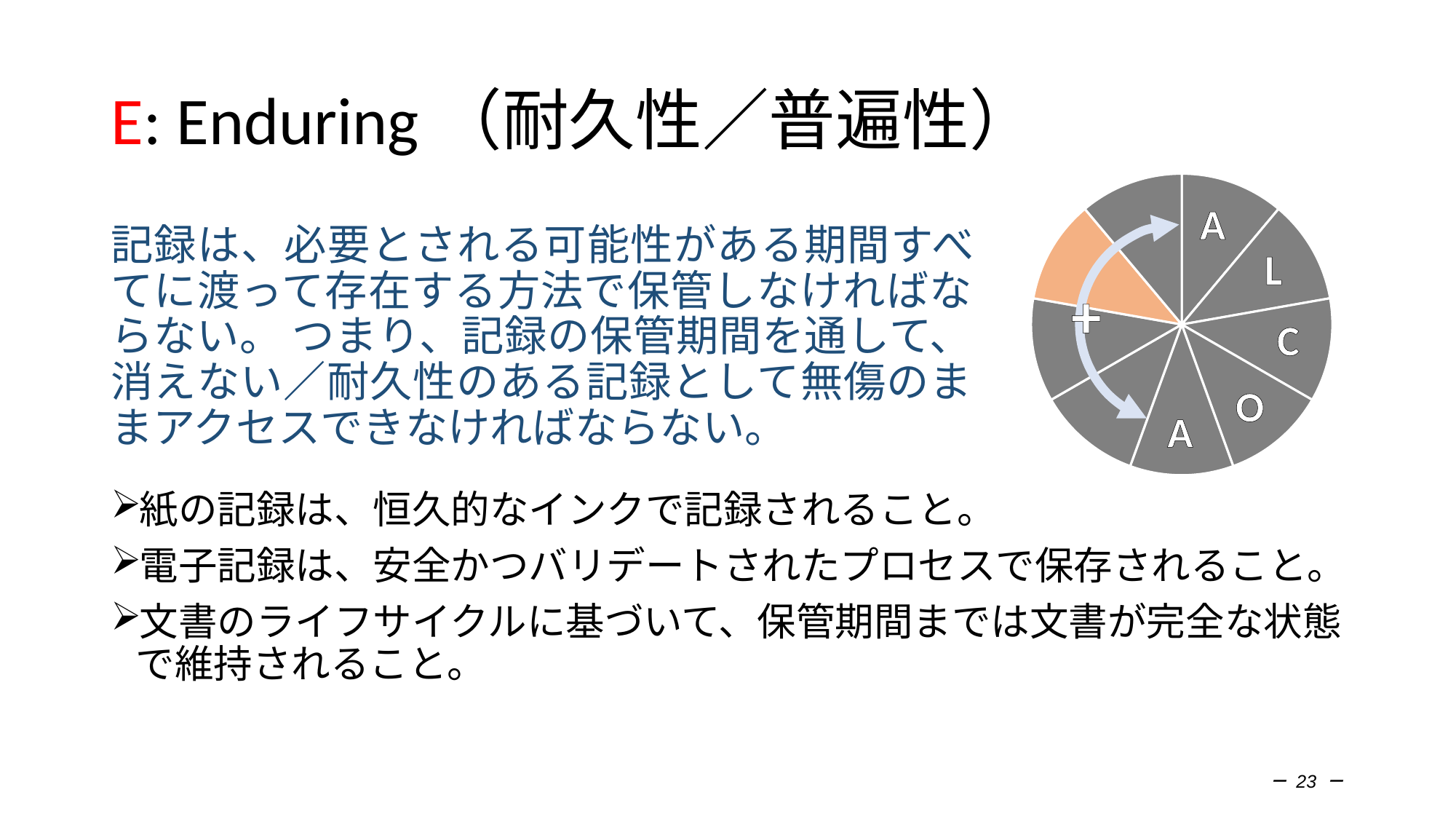

# E: Enduring（耐久性／普遍性）

### Chart

| Category | 列1 |
|---|---|
| Attributable | 0.1111111111111111 |
| Legible | 0.1111111111111111 |
| Contemporaneous | 0.1111111111111111 |
| Original | 0.1111111111111111 |
| Accurate | 0.1111111111111111 |
| Complete | 0.1111111111111111 |
| Consistent | 0.1111111111111111 |
| Enduring | 0.1111111111111111 |
| Available | 0.1111111111111111 |
A

L
+
C
O
A
記録は、必要とされる可能性がある期間すべてに渡って存在する方法で保管しなければならない。 つまり、記録の保管期間を通して、消えない／耐久性のある記録として無傷のままアクセスできなければならない。
紙の記録は、恒久的なインクで記録されること。
電子記録は、安全かつバリデートされたプロセスで保存されること。
文書のライフサイクルに基づいて、保管期間までは文書が完全な状態で維持されること。

－ 23 －